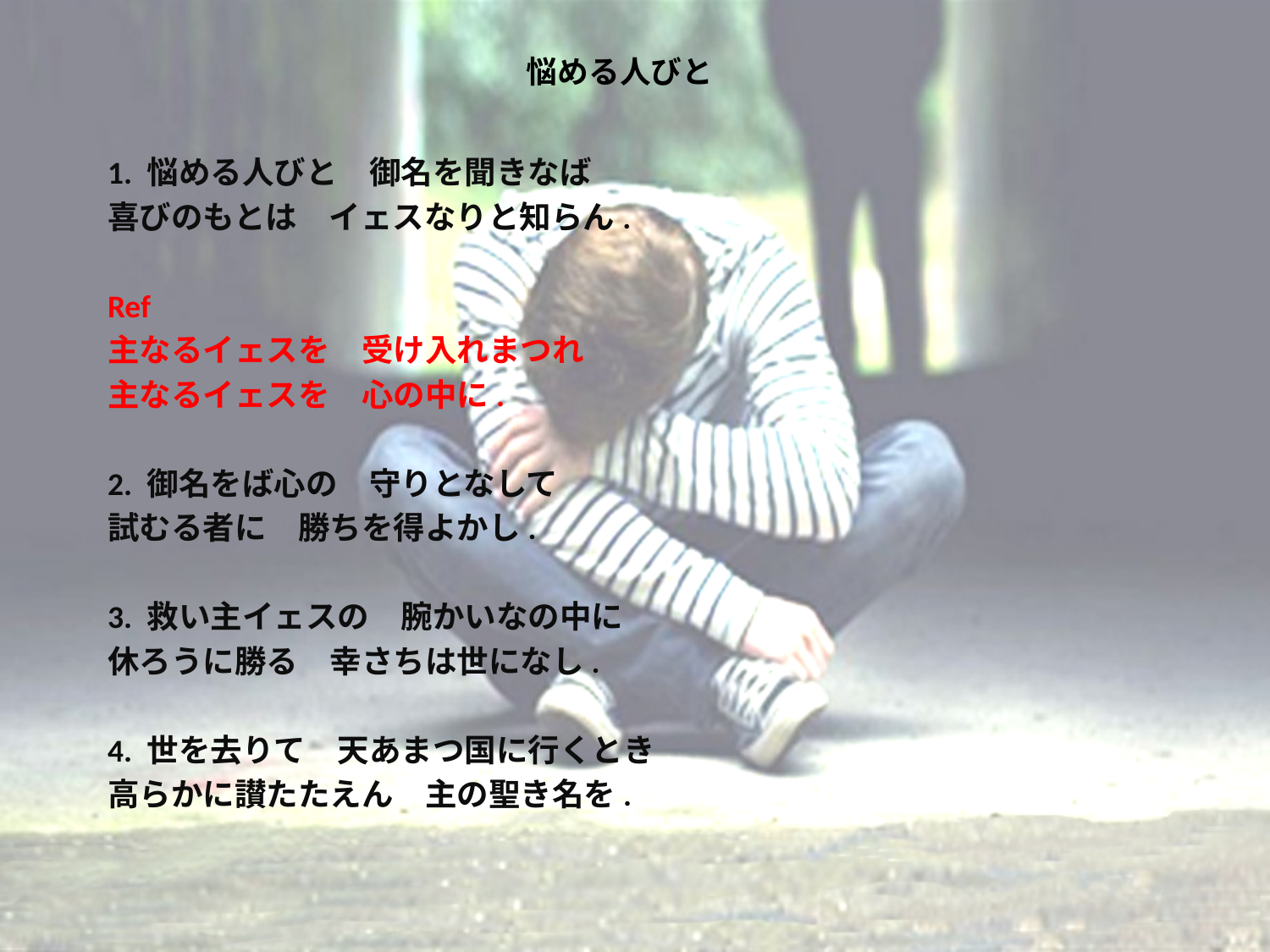

# 悩める人びと
1. 悩める人びと　御名を聞きなば
喜びのもとは　イェスなりと知らん.

Ref
主なるイェスを　受け入れまつれ
主なるイェスを　心の中に.

2. 御名をば心の　守りとなして
試むる者に　勝ちを得よかし.

3. 救い主イェスの　腕かいなの中に
休ろうに勝る　幸さちは世になし.

4. 世を去りて　天あまつ国に行くとき
高らかに讃たたえん　主の聖き名を.